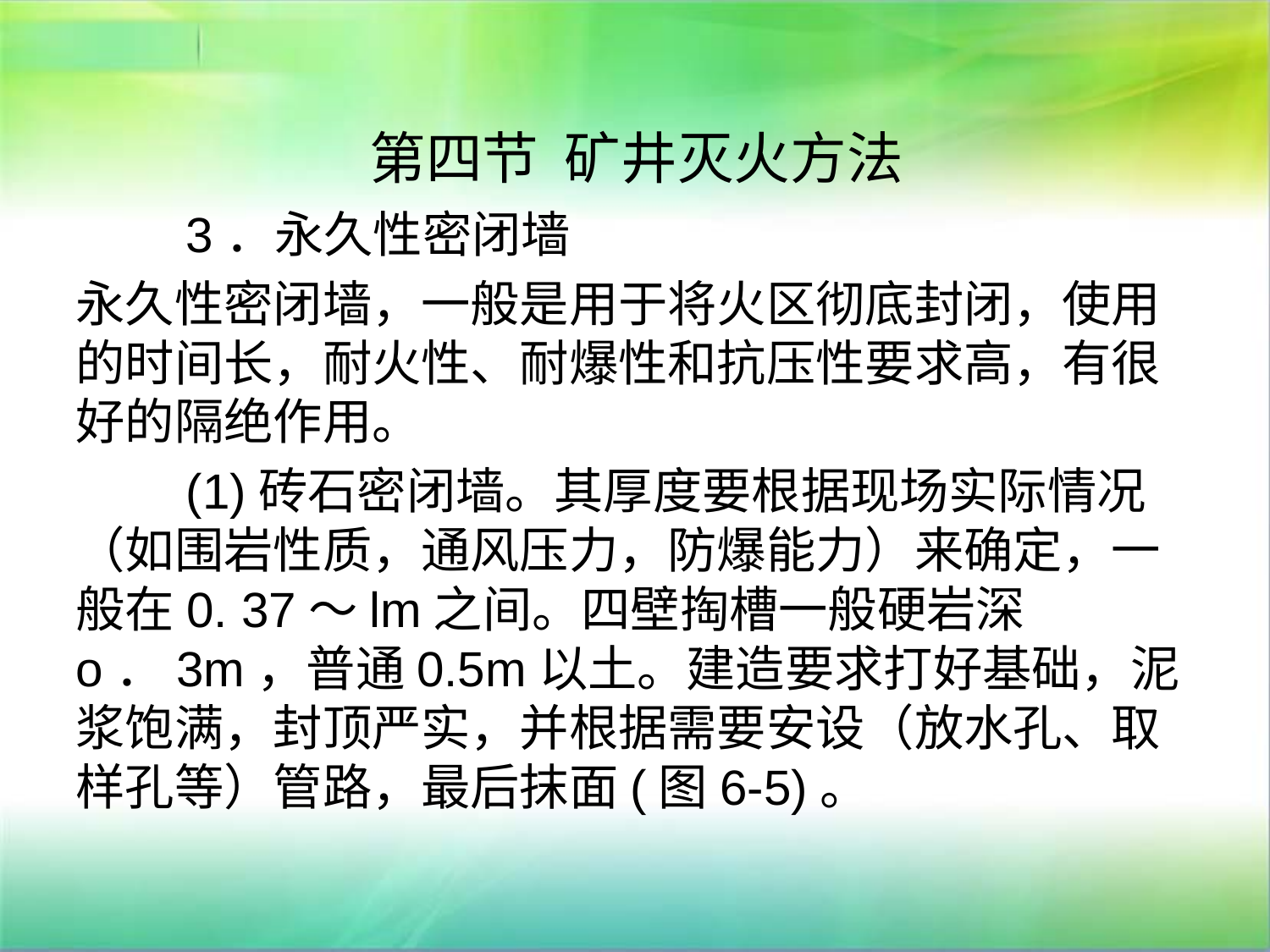

# 第四节  矿井灭火方法
        3．永久性密闭墙
永久性密闭墙，一般是用于将火区彻底封闭，使用的时间长，耐火性、耐爆性和抗压性要求高，有很好的隔绝作用。
        (1)砖石密闭墙。其厚度要根据现场实际情况（如围岩性质，通风压力，防爆能力）来确定，一般在0. 37～lm之间。四壁掏槽一般硬岩深o．3m，普通0.5m以土。建造要求打好基础，泥浆饱满，封顶严实，并根据需要安设（放水孔、取样孔等）管路，最后抹面(图6-5)。